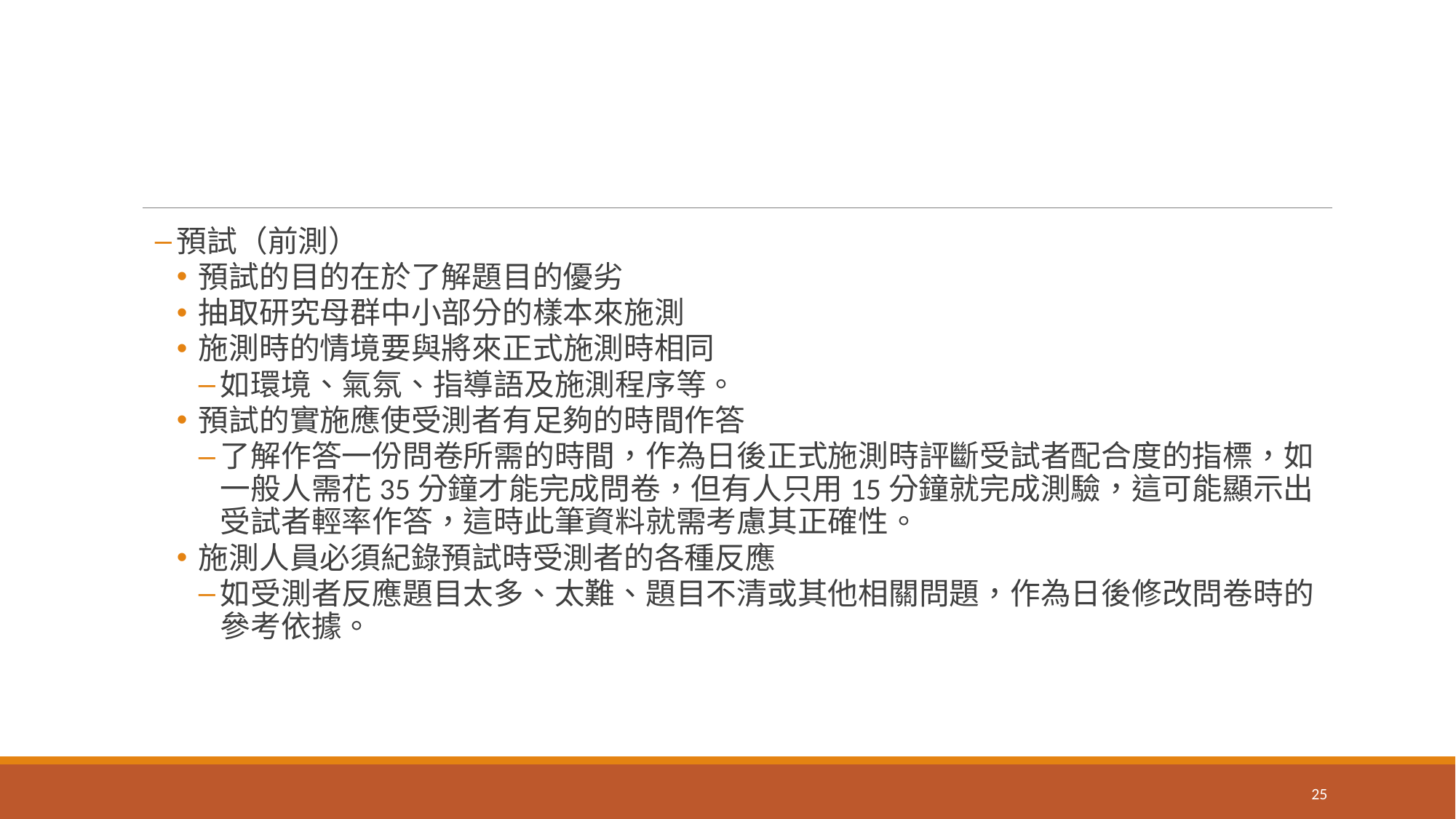

#
預試（前測）
預試的目的在於了解題目的優劣
抽取研究母群中小部分的樣本來施測
施測時的情境要與將來正式施測時相同
如環境、氣氛、指導語及施測程序等。
預試的實施應使受測者有足夠的時間作答
了解作答一份問卷所需的時間，作為日後正式施測時評斷受試者配合度的指標，如一般人需花35分鐘才能完成問卷，但有人只用15分鐘就完成測驗，這可能顯示出受試者輕率作答，這時此筆資料就需考慮其正確性。
施測人員必須紀錄預試時受測者的各種反應
如受測者反應題目太多、太難、題目不清或其他相關問題，作為日後修改問卷時的參考依據。
25